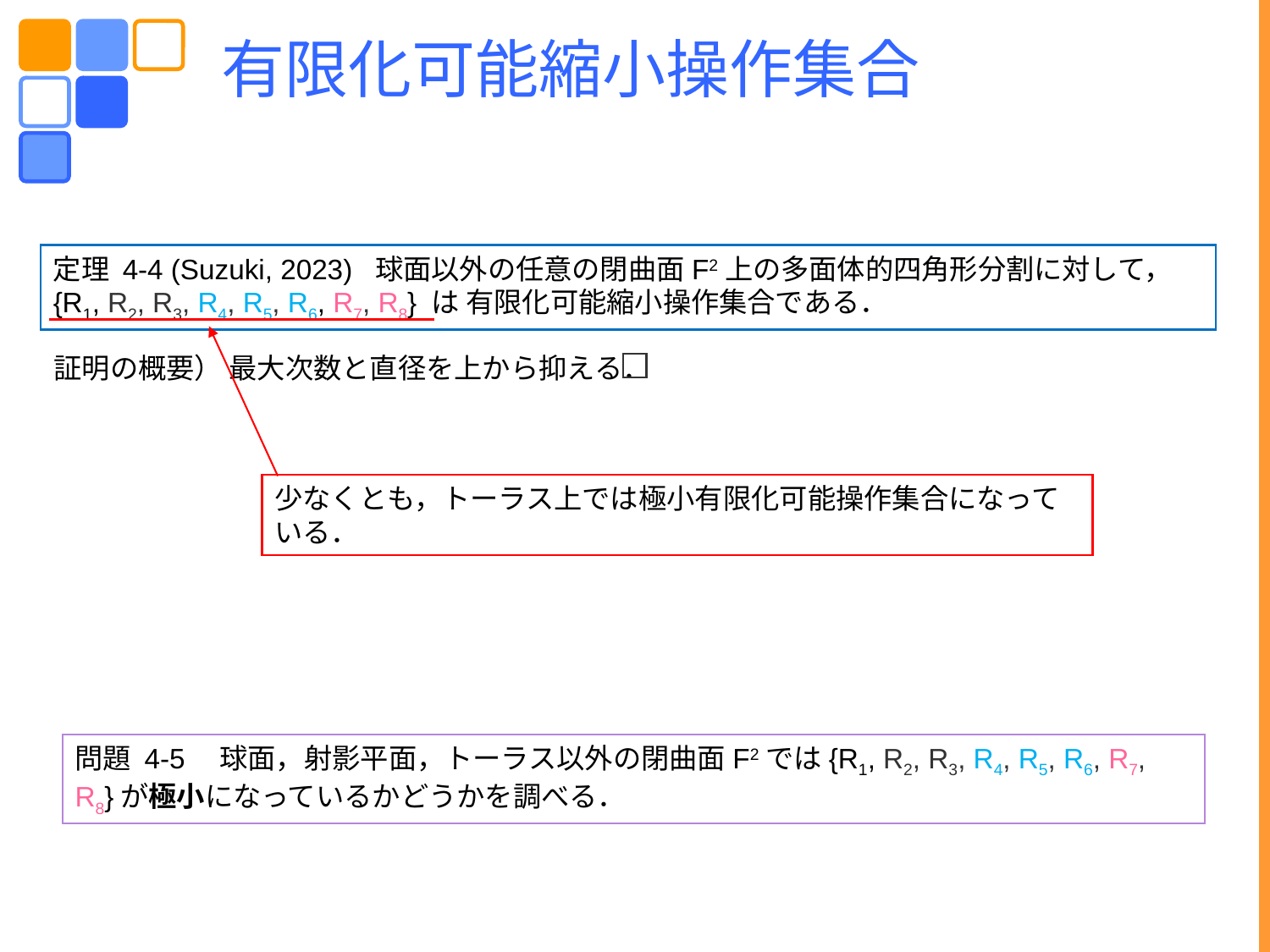

有限化可能縮小操作集合
定理 4-4 (Suzuki, 2023)  球面以外の任意の閉曲面F2上の多面体的四角形分割に対して，{R1, R2, R3, R4, R5, R6, R7, R8} は 有限化可能縮小操作集合である．
少なくとも，トーラス上では極小有限化可能操作集合になっている．
証明の概要） 最大次数と直径を上から抑える．

問題 4-5　球面，射影平面，トーラス以外の閉曲面F2では{R1, R2, R3, R4, R5, R6, R7, R8}が極小になっているかどうかを調べる．